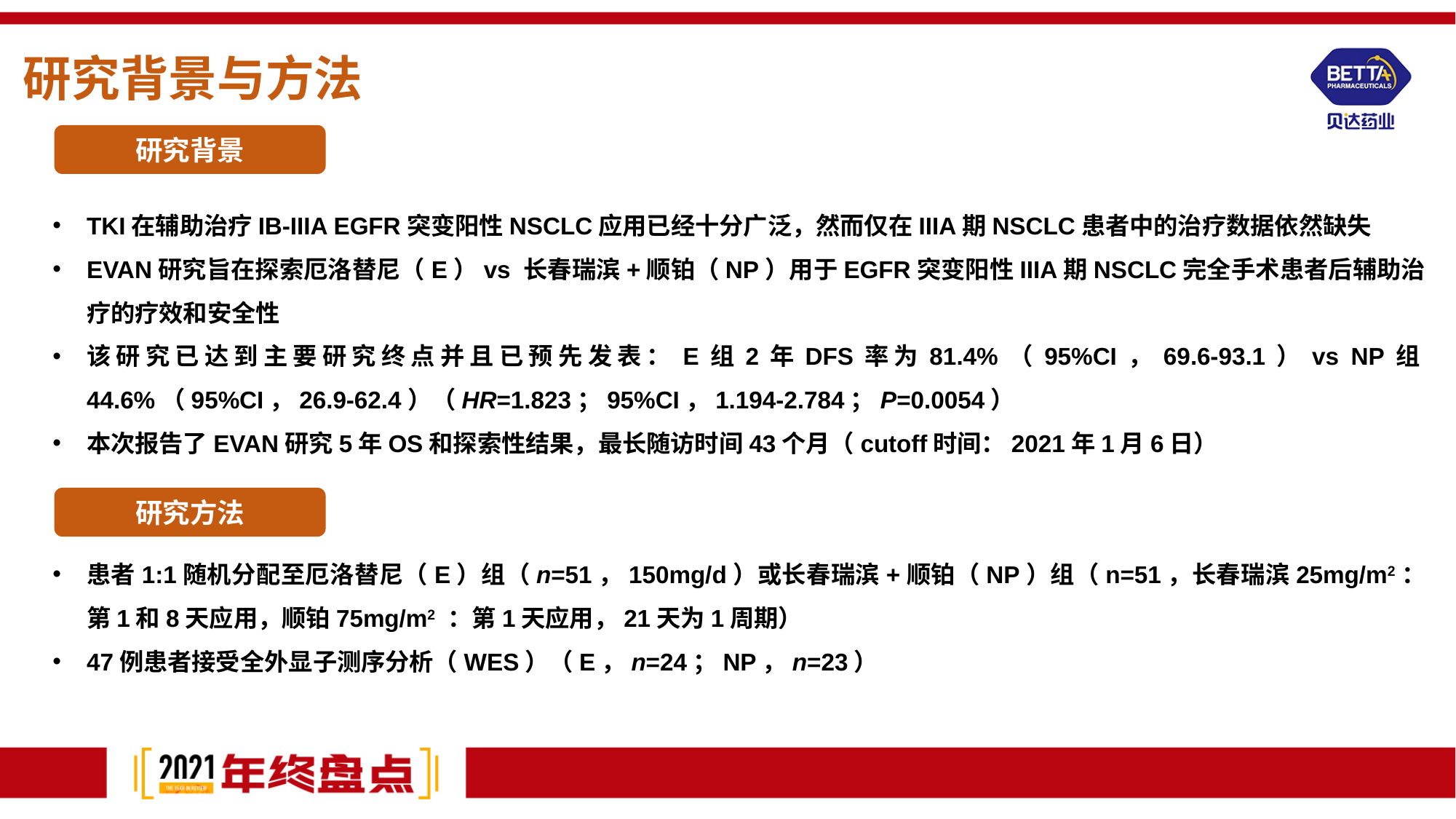

研究背景与方法
研究背景
TKI在辅助治疗IB-IIIA EGFR突变阳性NSCLC应用已经十分广泛，然而仅在IIIA期NSCLC患者中的治疗数据依然缺失
EVAN研究旨在探索厄洛替尼（E）vs 长春瑞滨+顺铂（NP）用于EGFR突变阳性IIIA期NSCLC完全手术患者后辅助治疗的疗效和安全性
该研究已达到主要研究终点并且已预先发表：E组2年DFS率为81.4%（95%CI，69.6-93.1）vs NP组44.6%（95%CI，26.9-62.4）（HR=1.823；95%CI，1.194-2.784；P=0.0054）
本次报告了EVAN研究5年OS和探索性结果，最长随访时间43个月（cutoff时间：2021年1月6日）

患者1:1随机分配至厄洛替尼（E）组（n=51，150mg/d）或长春瑞滨+顺铂（NP）组（n=51，长春瑞滨25mg/m2：第1和8天应用，顺铂75mg/m2 ：第1天应用，21天为1周期）
47例患者接受全外显子测序分析（WES）（E，n=24；NP，n=23）
研究方法